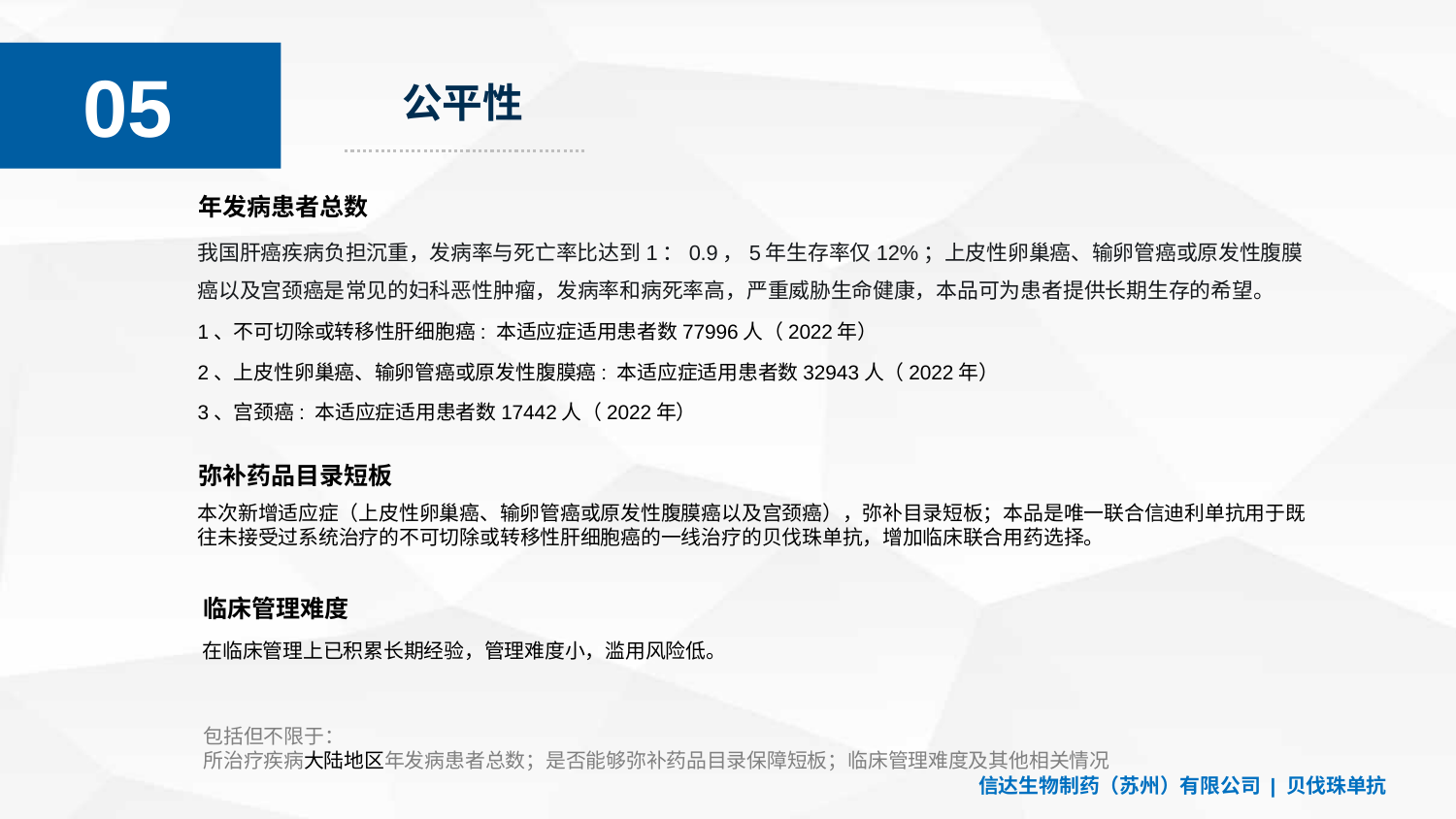

05
01
公平性
年发病患者总数
我国肝癌疾病负担沉重，发病率与死亡率比达到1：0.9，5年生存率仅12%；上皮性卵巢癌、输卵管癌或原发性腹膜癌以及宫颈癌是常见的妇科恶性肿瘤，发病率和病死率高，严重威胁生命健康，本品可为患者提供长期生存的希望。
1、不可切除或转移性肝细胞癌: 本适应症适用患者数77996人（2022年）
2、上皮性卵巢癌、输卵管癌或原发性腹膜癌: 本适应症适用患者数32943人（2022年）
3、宫颈癌: 本适应症适用患者数17442人（2022年）

弥补药品目录短板
本次新增适应症（上皮性卵巢癌、输卵管癌或原发性腹膜癌以及宫颈癌），弥补目录短板；本品是唯一联合信迪利单抗用于既往未接受过系统治疗的不可切除或转移性肝细胞癌的一线治疗的贝伐珠单抗，增加临床联合用药选择。
临床管理难度
在临床管理上已积累长期经验，管理难度小，滥用风险低。

包括但不限于：
所治疗疾病大陆地区年发病患者总数；是否能够弥补药品目录保障短板；临床管理难度及其他相关情况
信达生物制药（苏州）有限公司 | 贝伐珠单抗